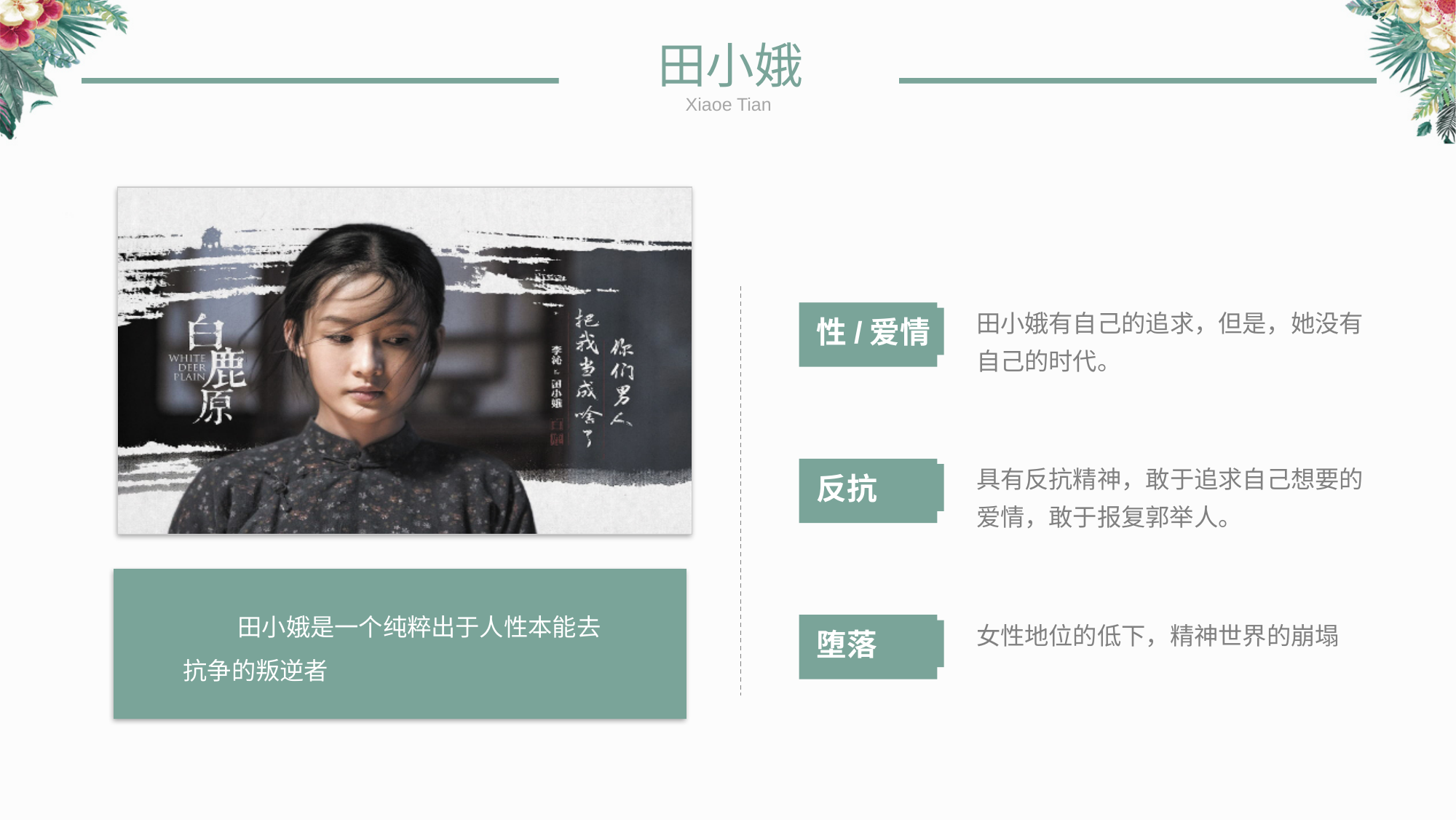

田小娥

Xiaoe Tian

田小娥有自己的追求，但是，她没有自己的时代。

性/爱情
具有反抗精神，敢于追求自己想要的爱情，敢于报复郭举人。

反抗

田小娥是一个纯粹出于人性本能去抗争的叛逆者
女性地位的低下，精神世界的崩塌

堕落